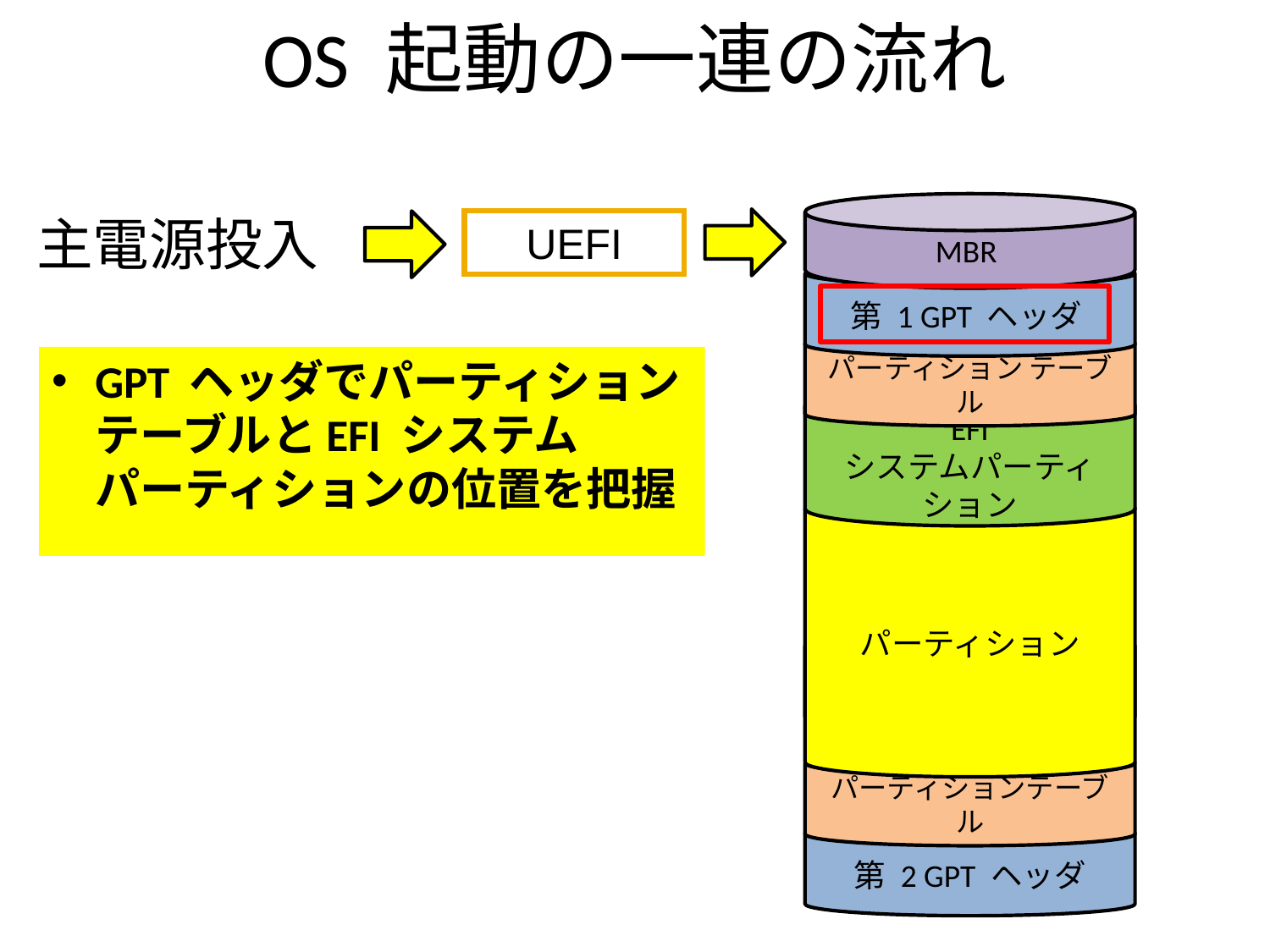

# OS 起動の一連の流れ
MBR
第 1 GPT ヘッダ
パーティション テーブル
EFI
システムパーティション
パーティション

パーティションテーブル
第 2 GPT ヘッダ
主電源投入

UEFI

GPT ヘッダでパーティションテーブルとEFI システム   パーティションの位置を把握